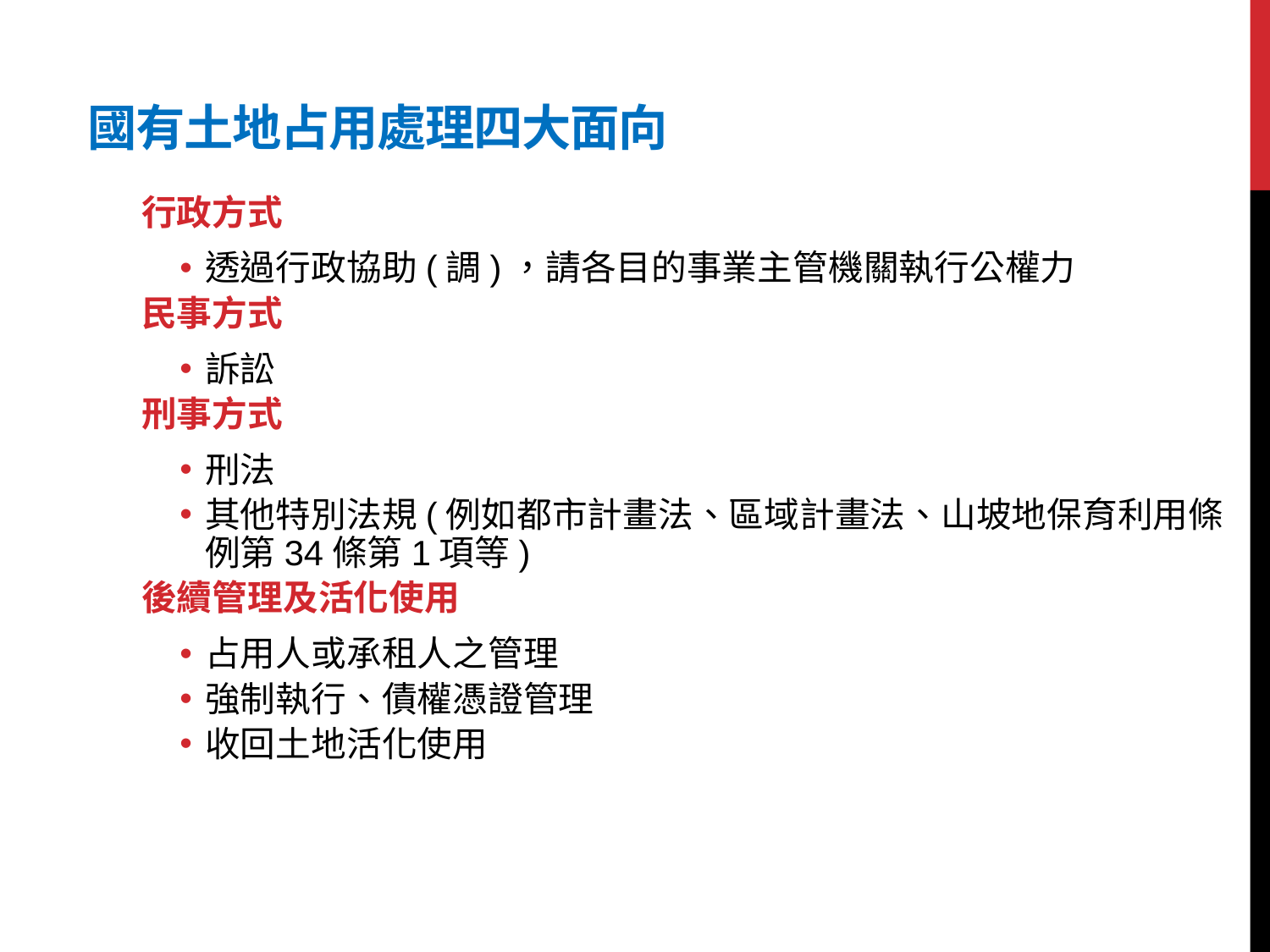

# 國有土地占用處理四大面向
行政方式
透過行政協助(調)，請各目的事業主管機關執行公權力
民事方式
訴訟
刑事方式
刑法
其他特別法規(例如都市計畫法、區域計畫法、山坡地保育利用條例第34條第1項等)
後續管理及活化使用
占用人或承租人之管理
強制執行、債權憑證管理
收回土地活化使用